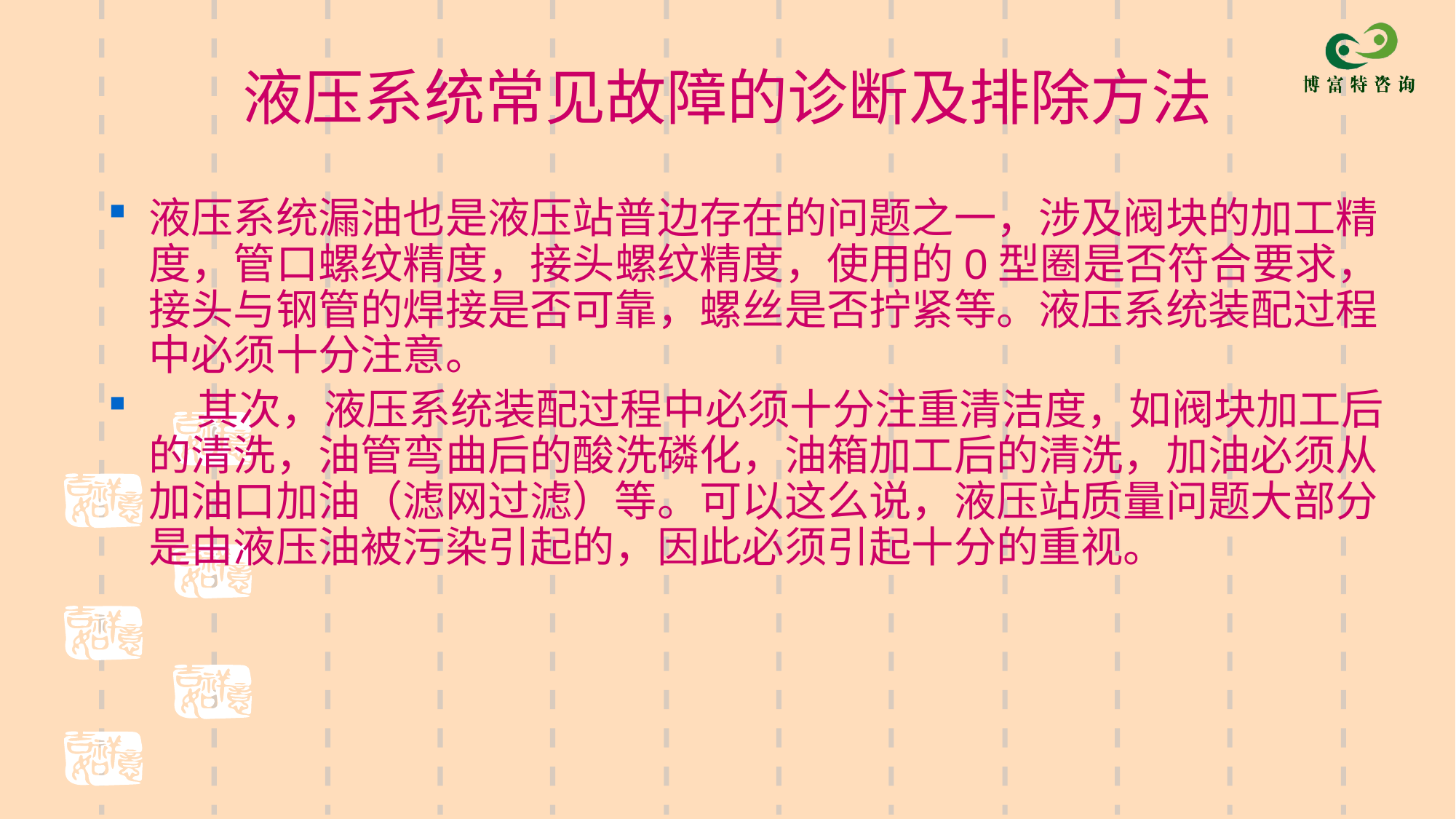

# 液压系统常见故障的诊断及排除方法
液压系统漏油也是液压站普边存在的问题之一，涉及阀块的加工精度，管口螺纹精度，接头螺纹精度，使用的0型圈是否符合要求，接头与钢管的焊接是否可靠，螺丝是否拧紧等。液压系统装配过程中必须十分注意。
    其次，液压系统装配过程中必须十分注重清洁度，如阀块加工后的清洗，油管弯曲后的酸洗磷化，油箱加工后的清洗，加油必须从加油口加油（滤网过滤）等。可以这么说，液压站质量问题大部分是由液压油被污染引起的，因此必须引起十分的重视。